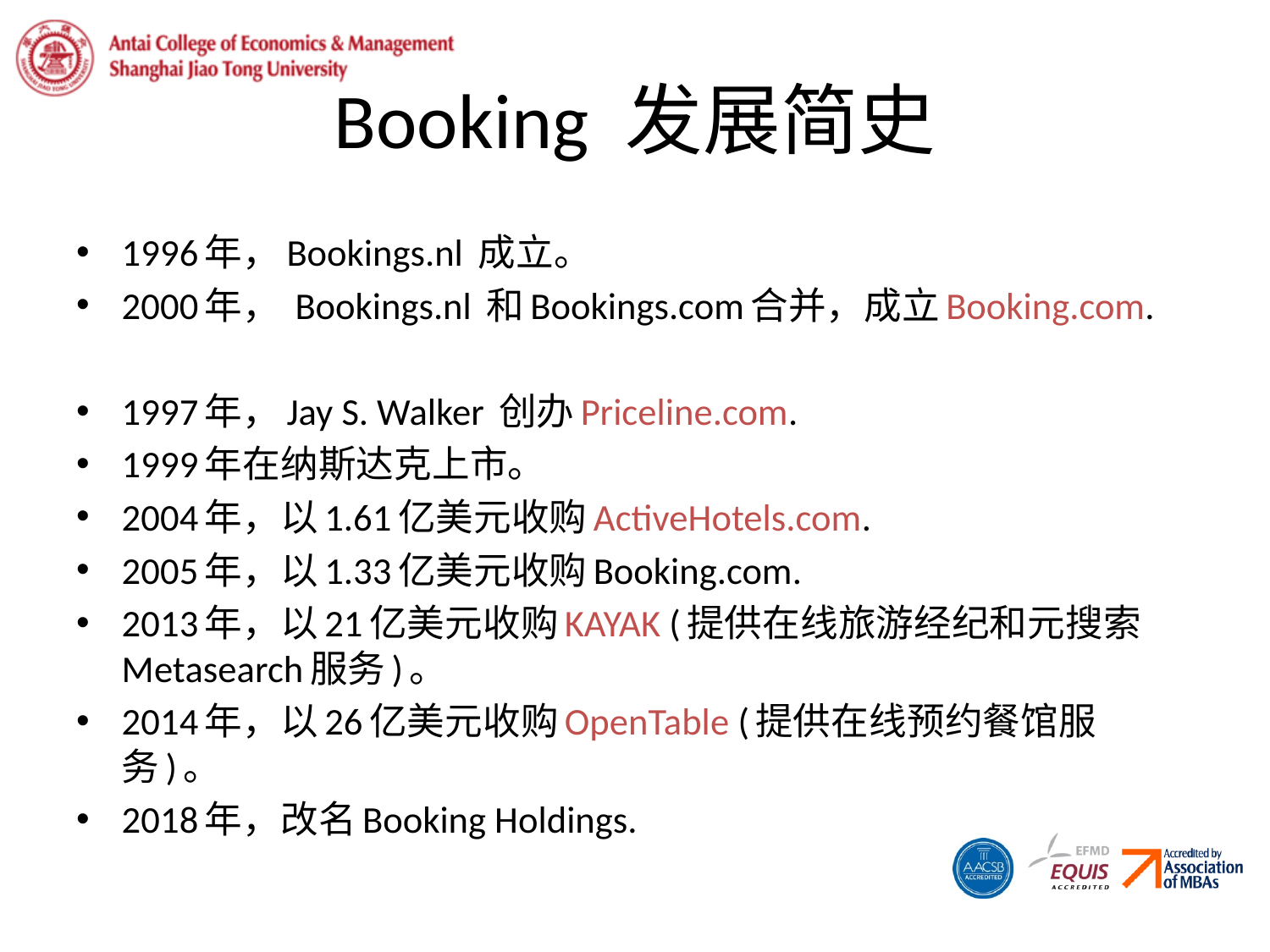

# Booking 发展简史
1996年，Bookings.nl 成立。
2000年， Bookings.nl 和Bookings.com合并，成立Booking.com.

1997年，Jay S. Walker 创办Priceline.com.
1999年在纳斯达克上市。
2004年，以1.61亿美元收购ActiveHotels.com.
2005年，以1.33亿美元收购Booking.com.
2013年，以21亿美元收购KAYAK (提供在线旅游经纪和元搜索Metasearch服务)。
2014年，以26亿美元收购OpenTable (提供在线预约餐馆服务)。
2018年，改名Booking Holdings.